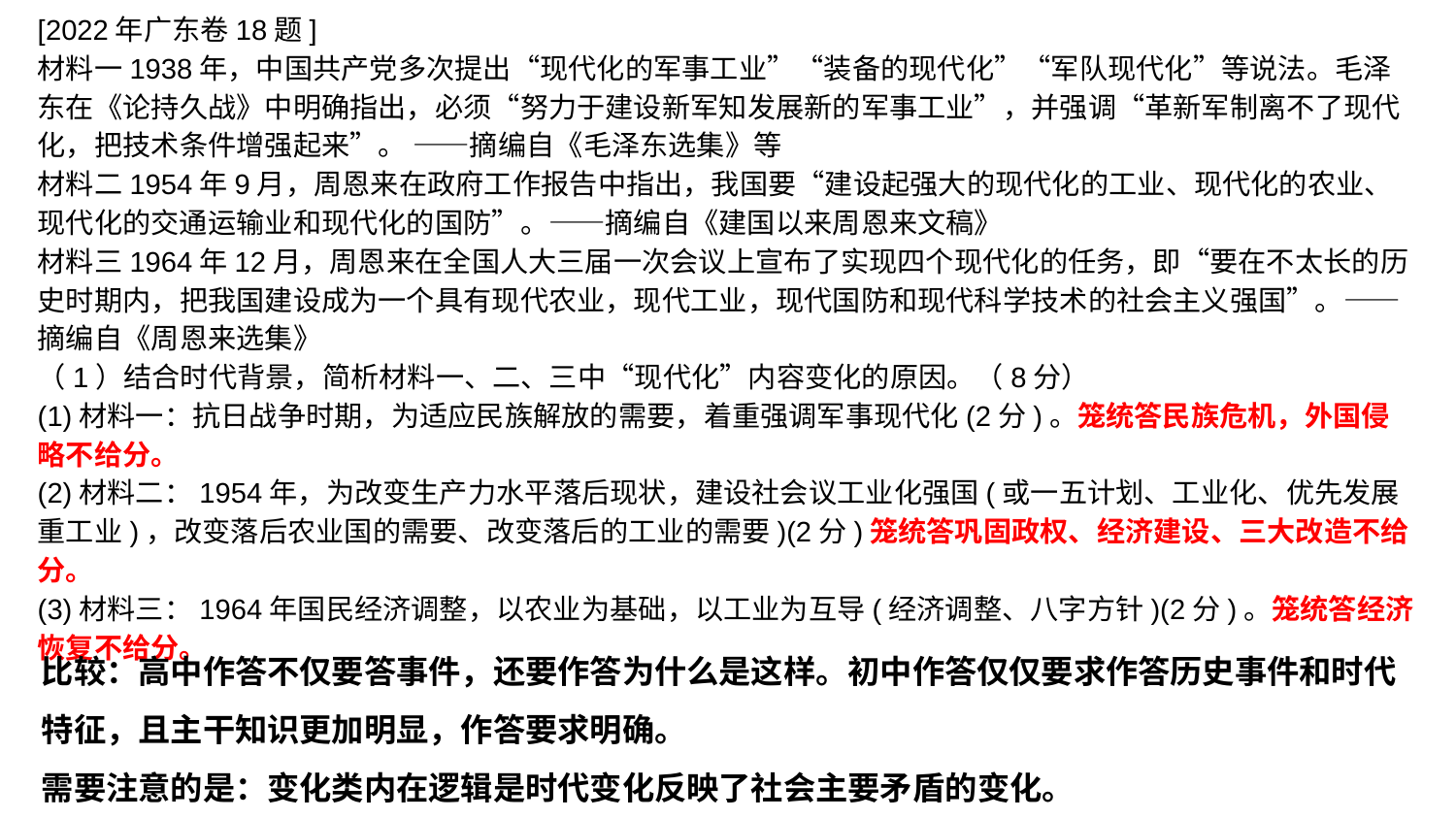

[2022年广东卷18题]
材料一1938年，中国共产党多次提出“现代化的军事工业”“装备的现代化”“军队现代化”等说法。毛泽东在《论持久战》中明确指出，必须“努力于建设新军知发展新的军事工业”，并强调“革新军制离不了现代化，把技术条件增强起来”。 ——摘编自《毛泽东选集》等
材料二1954年9月，周恩来在政府工作报告中指出，我国要“建设起强大的现代化的工业、现代化的农业、现代化的交通运输业和现代化的国防”。——摘编自《建国以来周恩来文稿》
材料三1964年12月，周恩来在全国人大三届一次会议上宣布了实现四个现代化的任务，即“要在不太长的历史时期内，把我国建设成为一个具有现代农业，现代工业，现代国防和现代科学技术的社会主义强国”。——摘编自《周恩来选集》
（1）结合时代背景，简析材料一、二、三中“现代化”内容变化的原因。（8分）
(1)材料一：抗日战争时期，为适应民族解放的需要，着重强调军事现代化(2分)。笼统答民族危机，外国侵略不给分。
(2)材料二：1954年，为改变生产力水平落后现状，建设社会议工业化强国(或一五计划、工业化、优先发展重工业)，改变落后农业国的需要、改变落后的工业的需要)(2分)笼统答巩固政权、经济建设、三大改造不给分。
(3)材料三：1964年国民经济调整，以农业为基础，以工业为互导(经济调整、八字方针)(2分)。笼统答经济恢复不给分。
比较：高中作答不仅要答事件，还要作答为什么是这样。初中作答仅仅要求作答历史事件和时代特征，且主干知识更加明显，作答要求明确。
需要注意的是：变化类内在逻辑是时代变化反映了社会主要矛盾的变化。